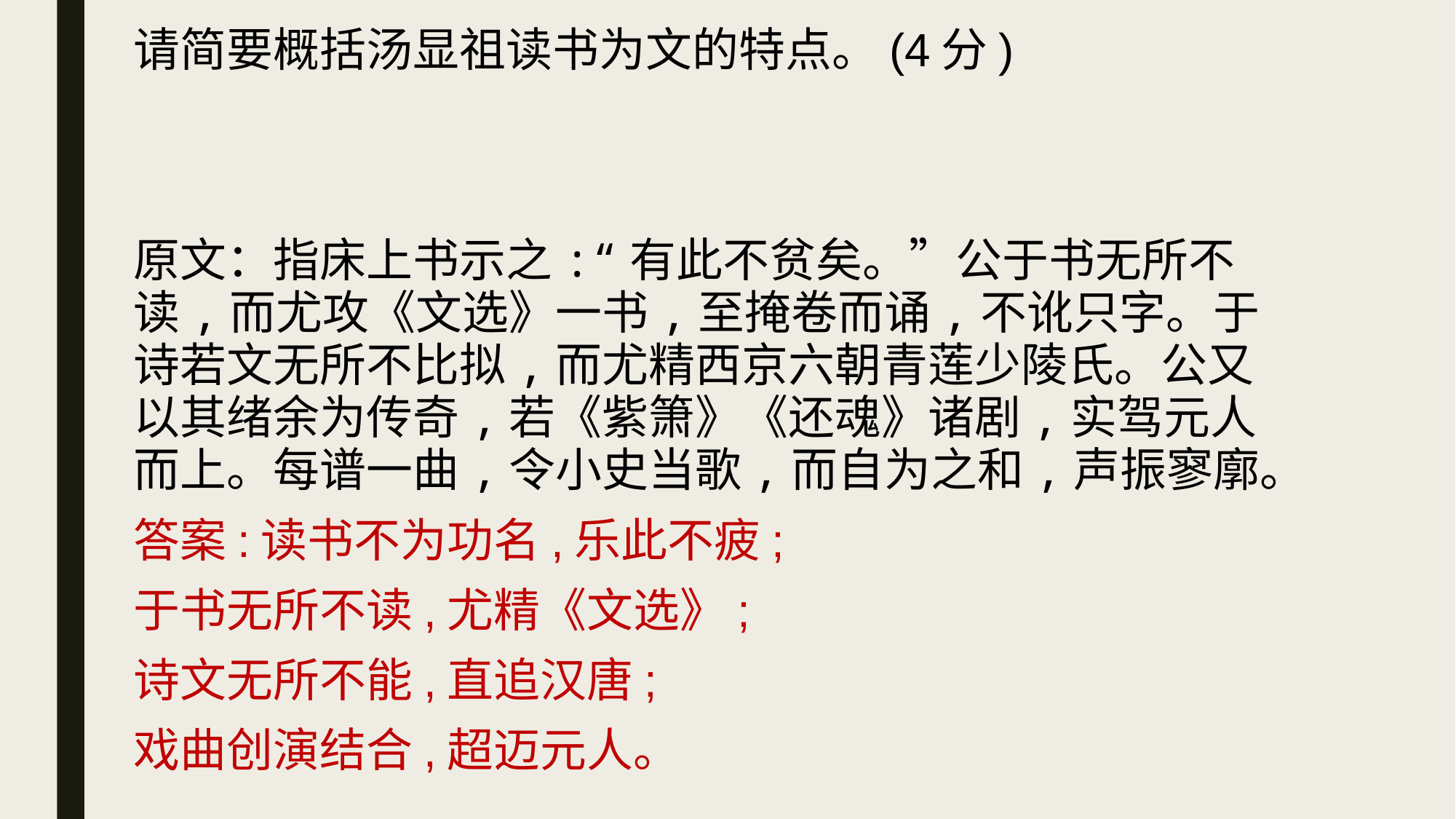

请简要概括汤显祖读书为文的特点。(4分)

原文：指床上书示之:“有此不贫矣。”公于书无所不读,而尤攻《文选》一书,至掩卷而诵,不讹只字。于诗若文无所不比拟,而尤精西京六朝青莲少陵氏。公又以其绪余为传奇,若《紫箫》《还魂》诸剧,实驾元人而上。每谱一曲,令小史当歌,而自为之和,声振寥廓。
答案:读书不为功名,乐此不疲;
于书无所不读,尤精《文选》;
诗文无所不能,直追汉唐;
戏曲创演结合,超迈元人。

#